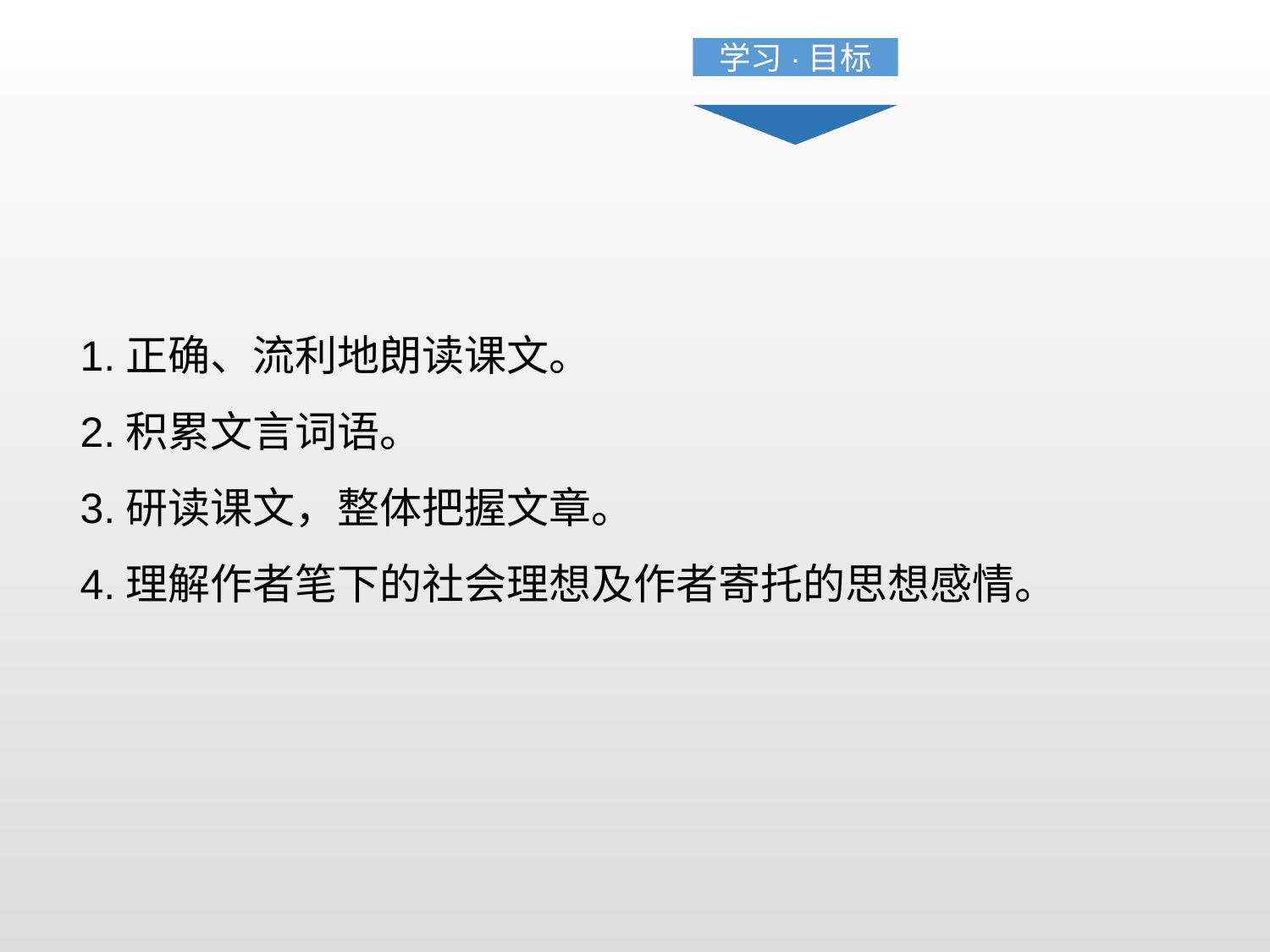

学习·目标

1.正确、流利地朗读课文。
2.积累文言词语。
3.研读课文，整体把握文章。
4.理解作者笔下的社会理想及作者寄托的思想感情。